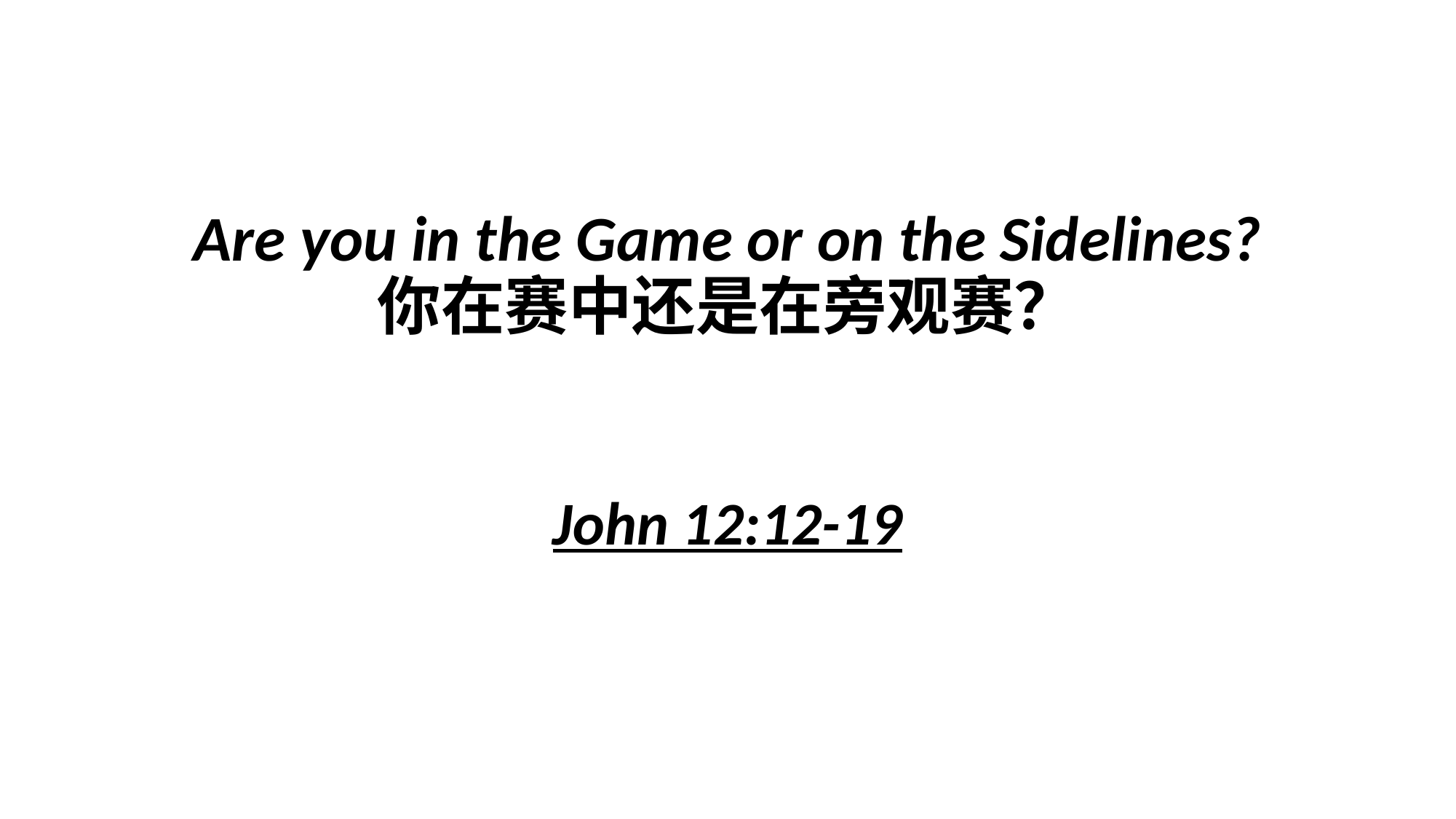

# Are you in the Game or on the Sidelines?
你在赛中还是在旁观赛？
John 12:12-19